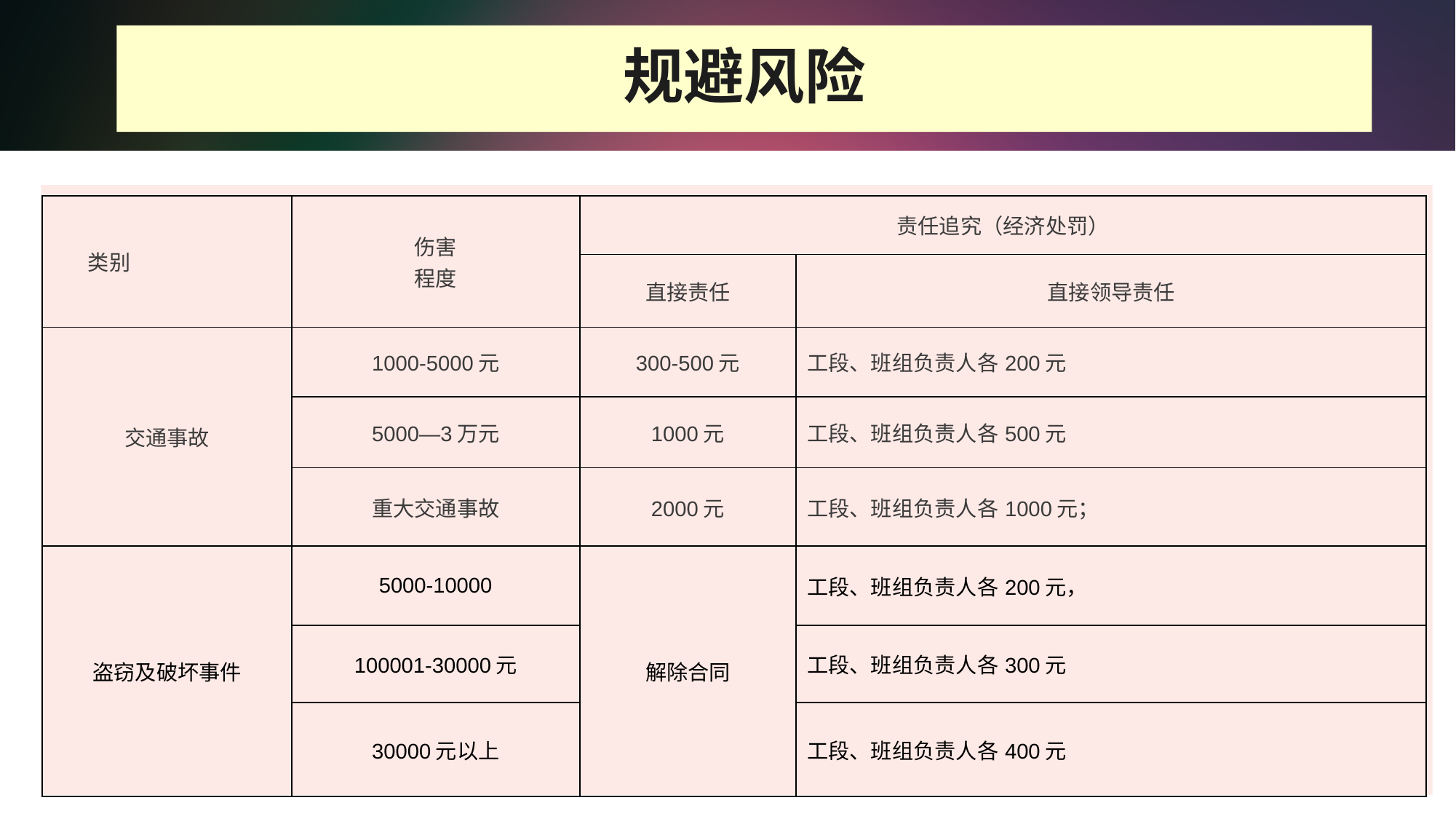

规避风险

| 类别 | 伤害 程度 | 责任追究（经济处罚） |  |
| --- | --- | --- | --- |
|  |  | 直接责任 | 直接领导责任 |
| 交通事故 | 1000-5000元 | 300-500元 | 工段、班组负责人各200元 |
|  | 5000—3万元 | 1000元 | 工段、班组负责人各500元 |
|  | 重大交通事故 | 2000元 | 工段、班组负责人各1000元； |
| 盗窃及破坏事件 | 5000-10000 | 解除合同 | 工段、班组负责人各200元， |
|  | 100001-30000元 |  | 工段、班组负责人各300元 |
|  | 30000元以上 |  | 工段、班组负责人各400元 |